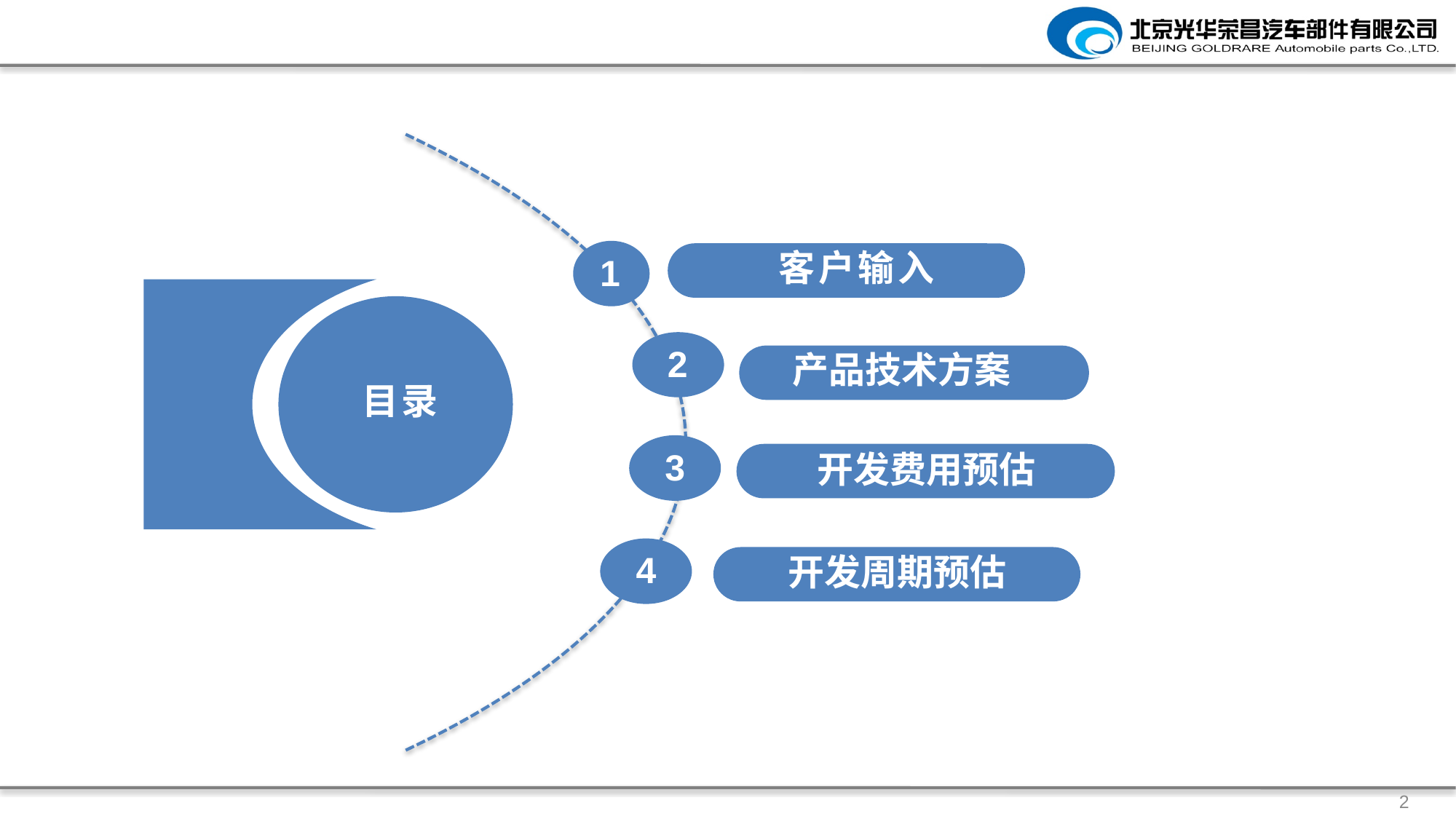

1
客户输入

2
产品技术方案

目录

3

开发费用预估

4

开发周期预估